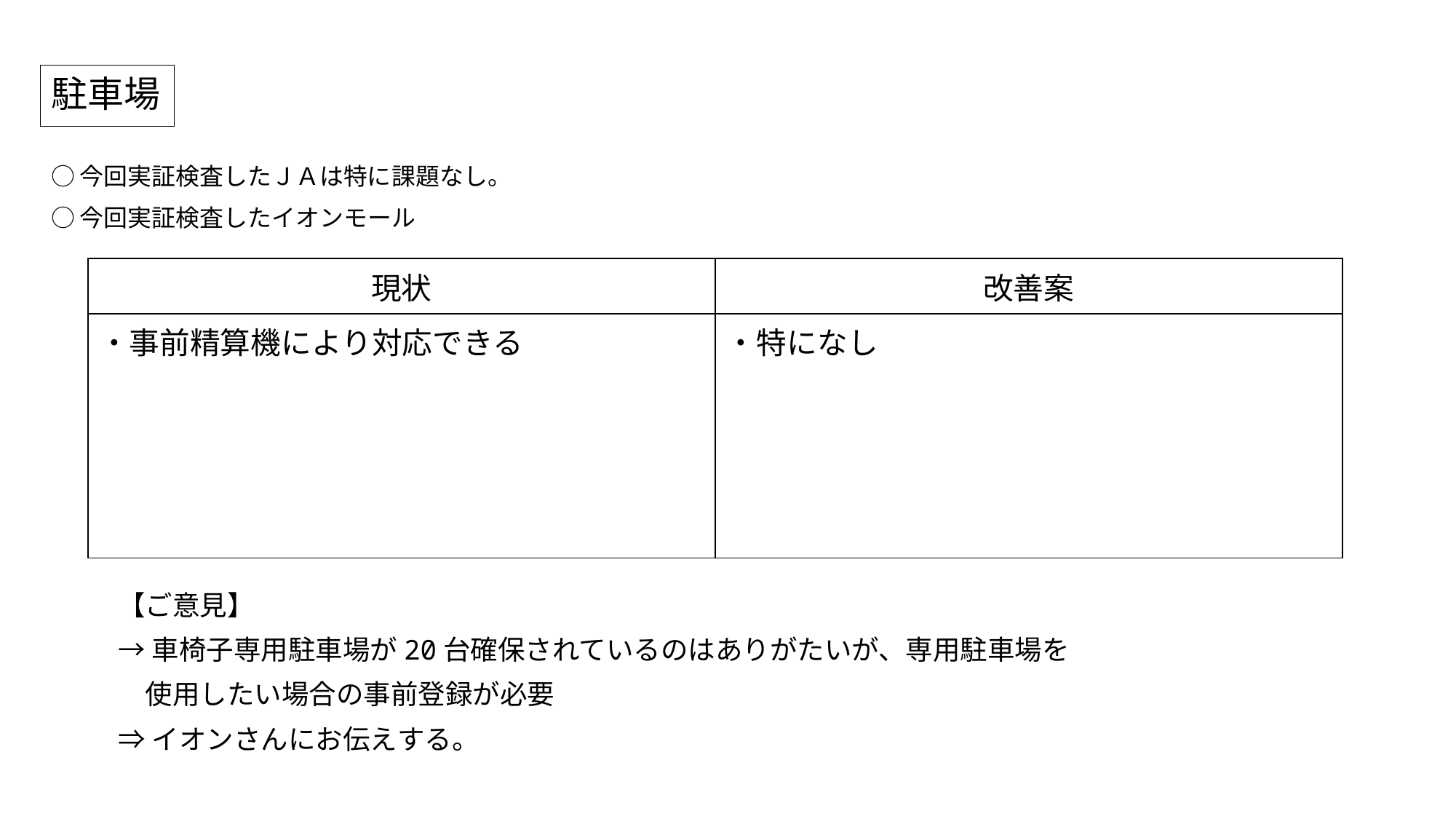

駐車場
○今回実証検査したＪＡは特に課題なし。
○今回実証検査したイオンモール
| 現状 | 改善案 |
| --- | --- |
| ・事前精算機により対応できる | ・特になし |
【ご意見】
→車椅子専用駐車場が20台確保されているのはありがたいが、専用駐車場を
　使用したい場合の事前登録が必要
⇒イオンさんにお伝えする。